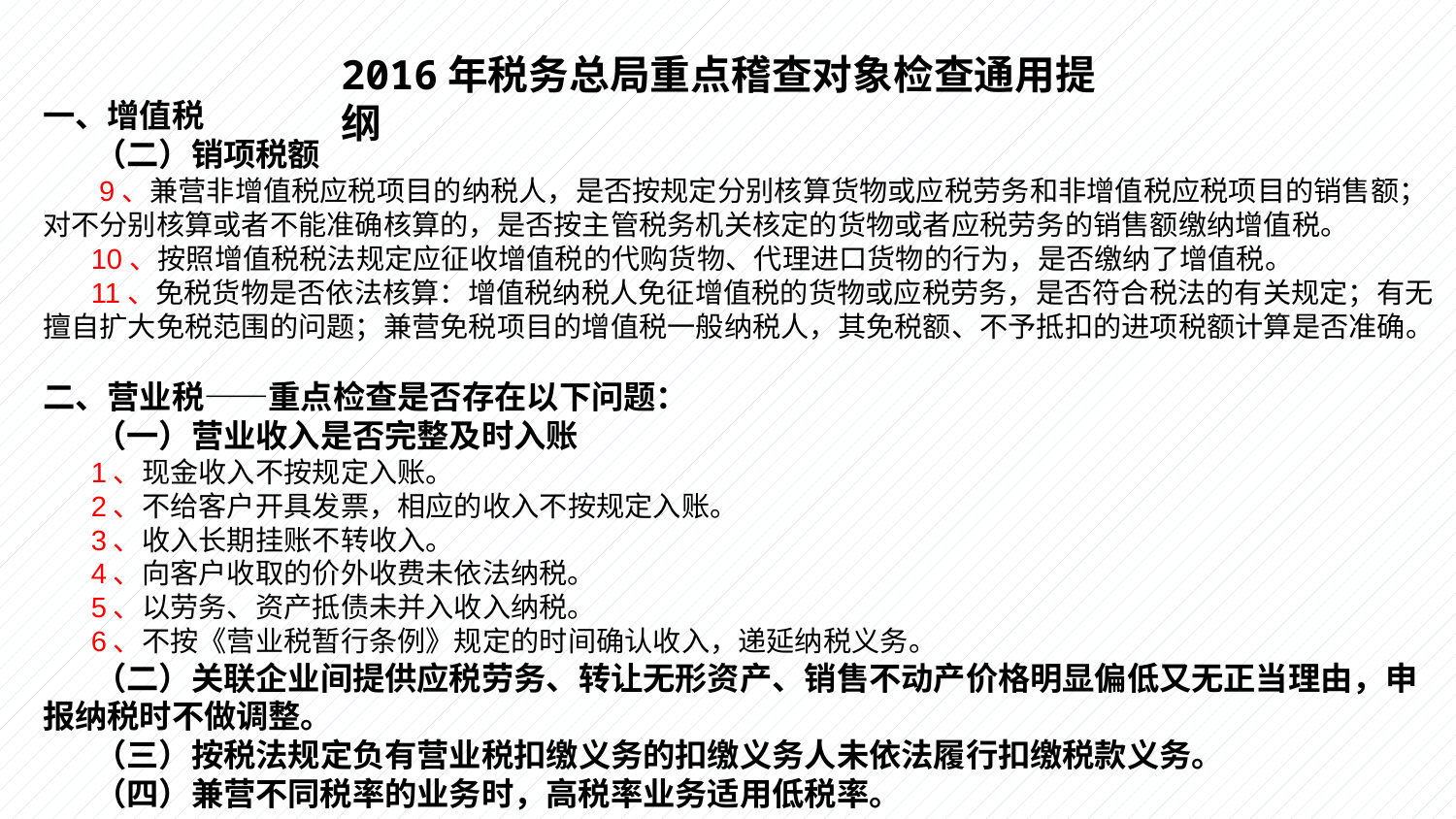

2016年税务总局重点稽查对象检查通用提纲
一、增值税
      （二）销项税额
       9、兼营非增值税应税项目的纳税人，是否按规定分别核算货物或应税劳务和非增值税应税项目的销售额；对不分别核算或者不能准确核算的，是否按主管税务机关核定的货物或者应税劳务的销售额缴纳增值税。
      10、按照增值税税法规定应征收增值税的代购货物、代理进口货物的行为，是否缴纳了增值税。
      11、免税货物是否依法核算：增值税纳税人免征增值税的货物或应税劳务，是否符合税法的有关规定；有无擅自扩大免税范围的问题；兼营免税项目的增值税一般纳税人，其免税额、不予抵扣的进项税额计算是否准确。

二、营业税——重点检查是否存在以下问题：
      （一）营业收入是否完整及时入账
      1、现金收入不按规定入账。
      2、不给客户开具发票，相应的收入不按规定入账。
      3、收入长期挂账不转收入。
      4、向客户收取的价外收费未依法纳税。
      5、以劳务、资产抵债未并入收入纳税。
      6、不按《营业税暂行条例》规定的时间确认收入，递延纳税义务。
      （二）关联企业间提供应税劳务、转让无形资产、销售不动产价格明显偏低又无正当理由，申报纳税时不做调整。
      （三）按税法规定负有营业税扣缴义务的扣缴义务人未依法履行扣缴税款义务。
      （四）兼营不同税率的业务时，高税率业务适用低税率。